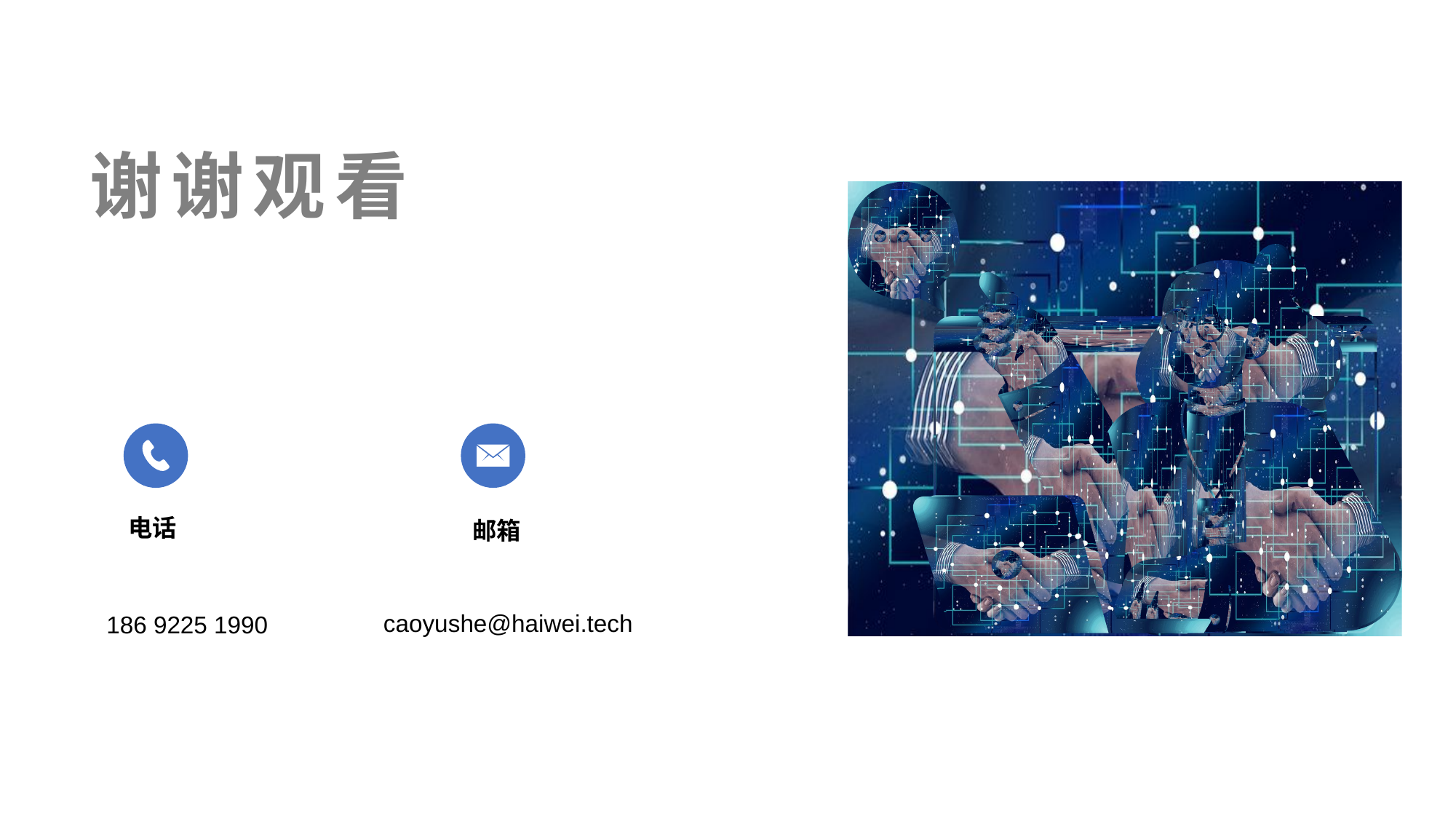

谢谢观看

电话

邮箱
caoyushe@haiwei.tech
186 9225 1990